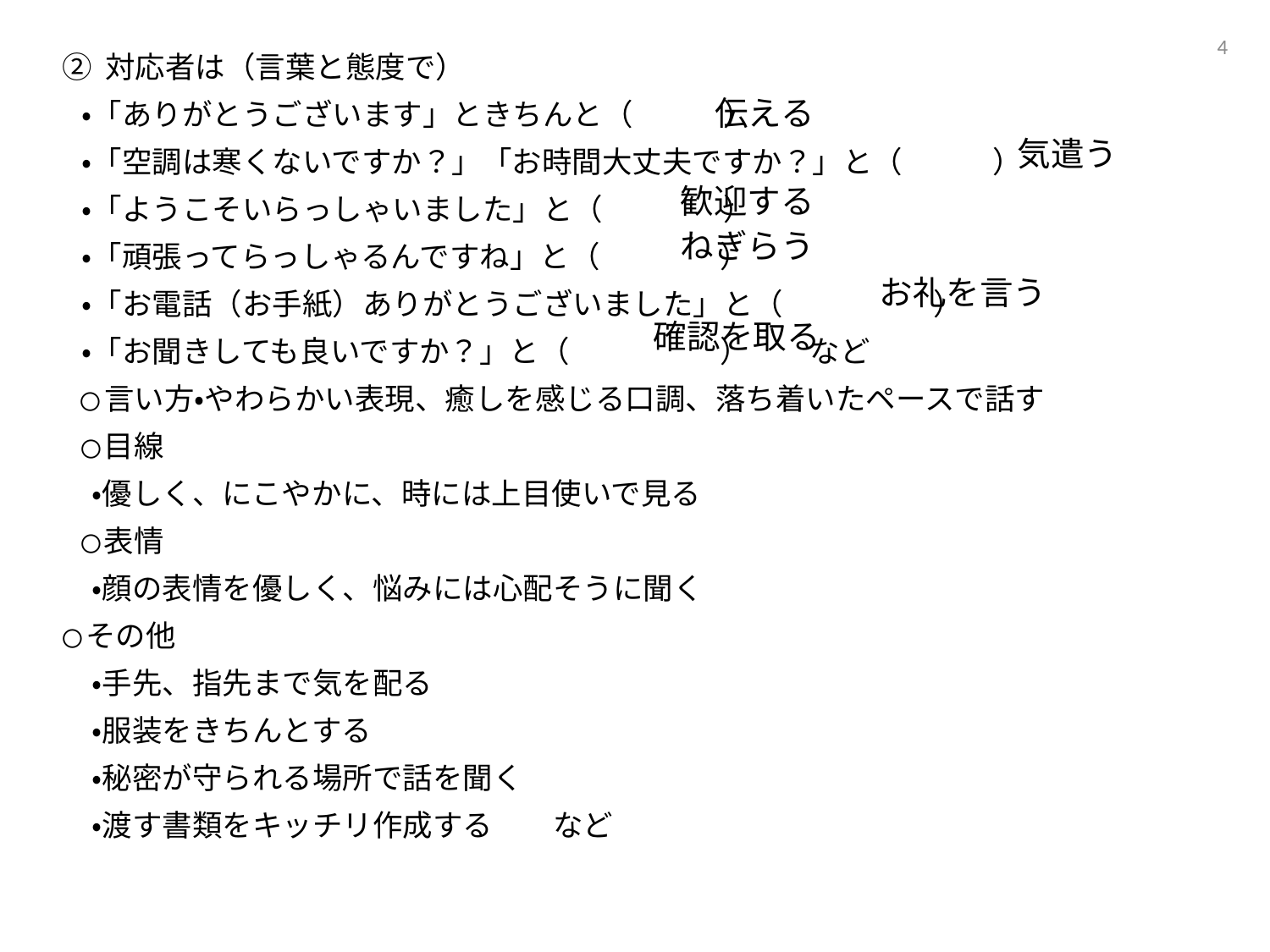

4
② 対応者は（言葉と態度で）
  ・「ありがとうございます」ときちんと（　　　）
  ・「空調は寒くないですか？」「お時間大丈夫ですか？」と（　　　）
  ・「ようこそいらっしゃいました」と（　　　　）
  ・「頑張ってらっしゃるんですね」と（　　　　）
  ・「お電話（お手紙）ありがとうございました」と（　　　　　）
  ・「お聞きしても良いですか？」と（　　　　　）　　など
    〇 言い方・やわらかい表現、癒しを感じる口調、落ち着いたペースで話す
   〇 目線
　・優しく、にこやかに、時には上目使いで見る
   〇 表情
　・顔の表情を優しく、悩みには心配そうに聞く
〇 その他
　・手先、指先まで気を配る
　・服装をきちんとする
　・秘密が守られる場所で話を聞く
　・渡す書類をキッチリ作成する　　など

伝える
気遣う
歓迎する
ねぎらう
お礼を言う
確認を取る